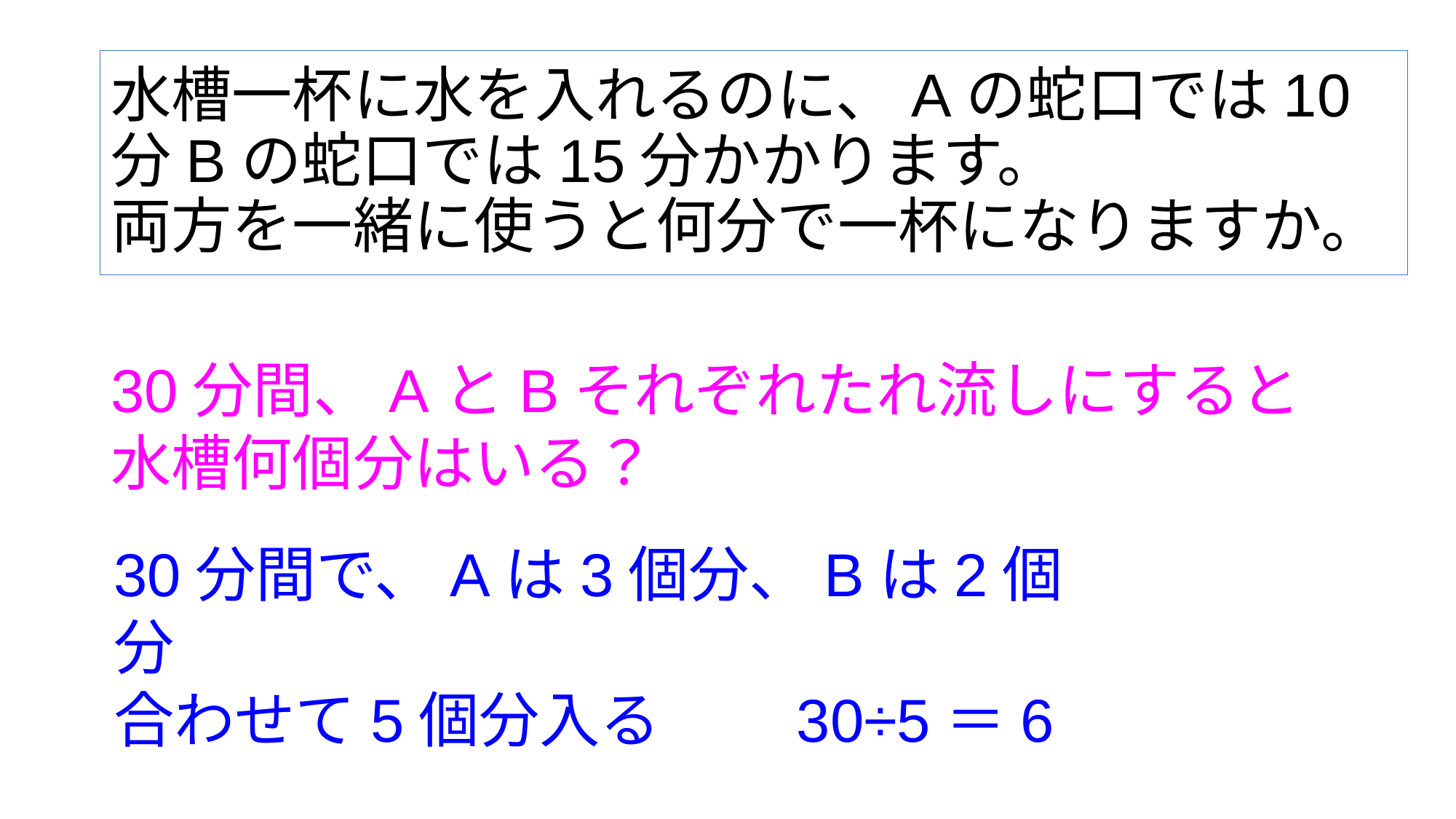

# 水槽一杯に水を入れるのに、Aの蛇口では10分Bの蛇口では15分かかります。 両方を一緒に使うと何分で一杯になりますか。
30分間、AとBそれぞれたれ流しにすると水槽何個分はいる？
30分間で、Aは3個分、Bは2個分
合わせて5個分入る　　30÷5＝6